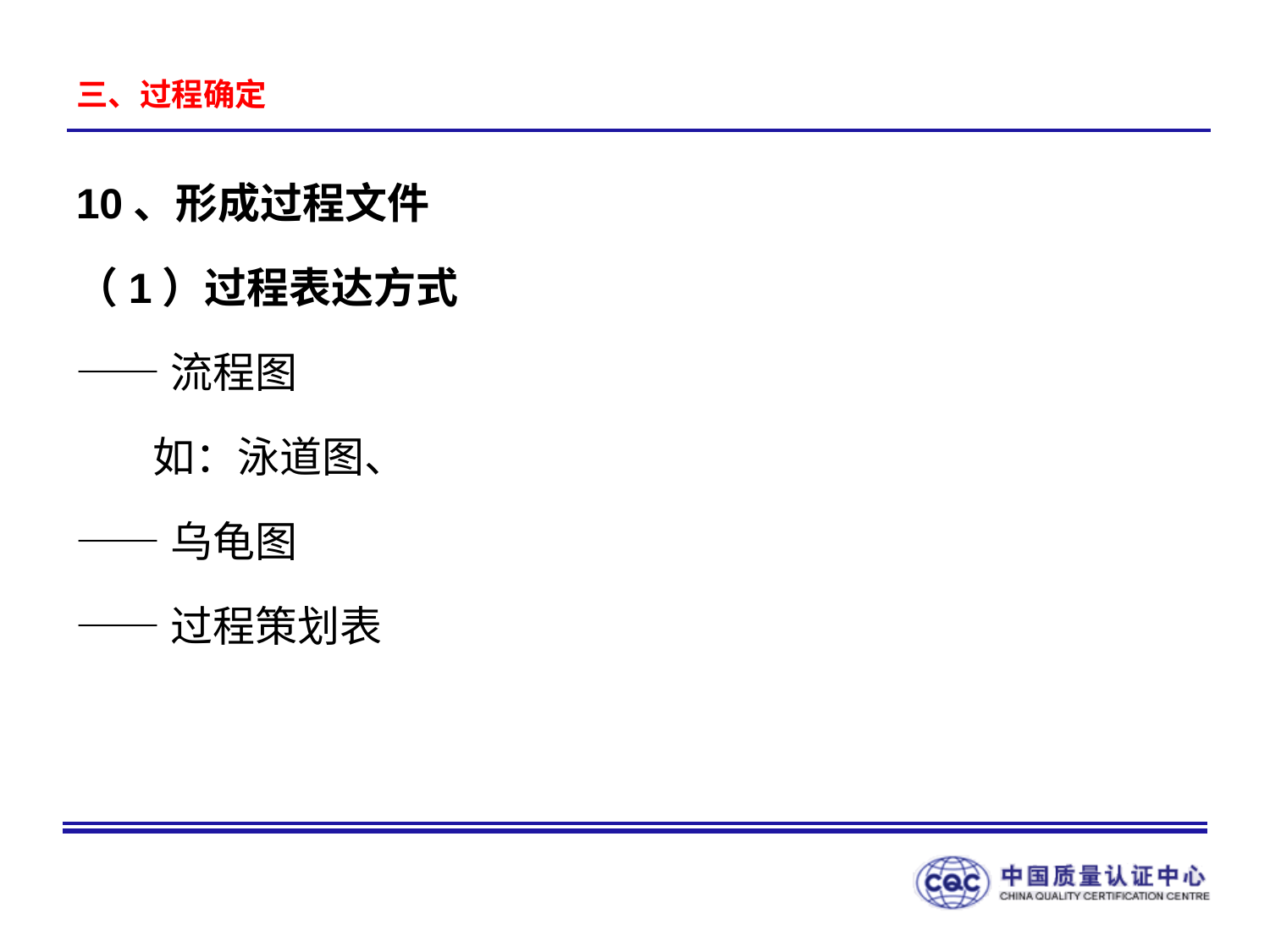

# 三、过程确定
10、形成过程文件
（1）过程表达方式
——流程图
       如：泳道图、
——乌龟图
——过程策划表